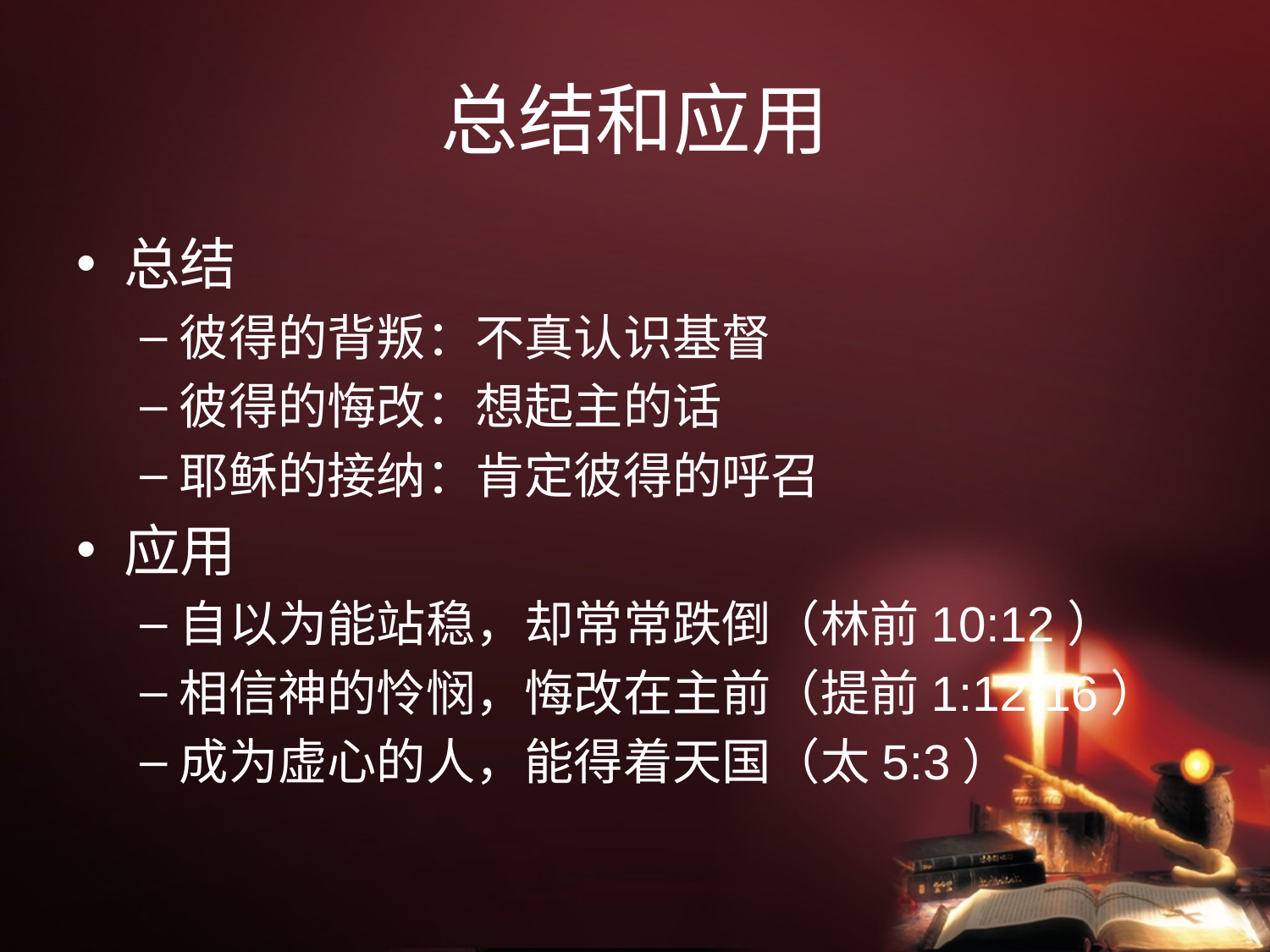

# 总结和应用
总结
彼得的背叛：不真认识基督
彼得的悔改：想起主的话
耶稣的接纳：肯定彼得的呼召
应用
自以为能站稳，却常常跌倒（林前10:12）
相信神的怜悯，悔改在主前（提前1:12-16）
成为虚心的人，能得着天国（太5:3）